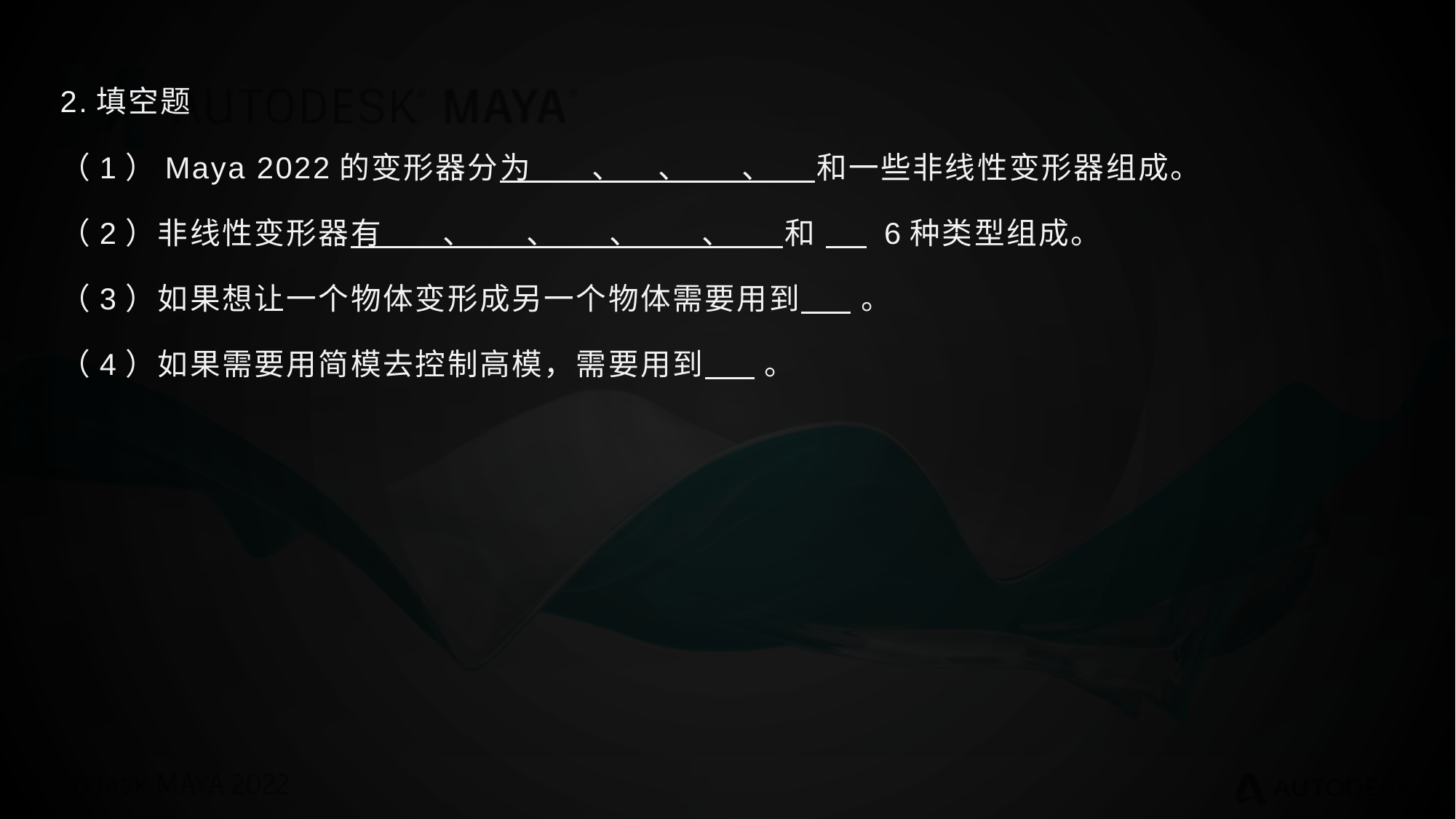

2.填空题
（1）Maya 2022的变形器分为       、    、      、     和一些非线性变形器组成。
（2）非线性变形器有       、      、      、       、      和       6种类型组成。
（3）如果想让一个物体变形成另一个物体需要用到       。
（4）如果需要用简模去控制高模，需要用到       。